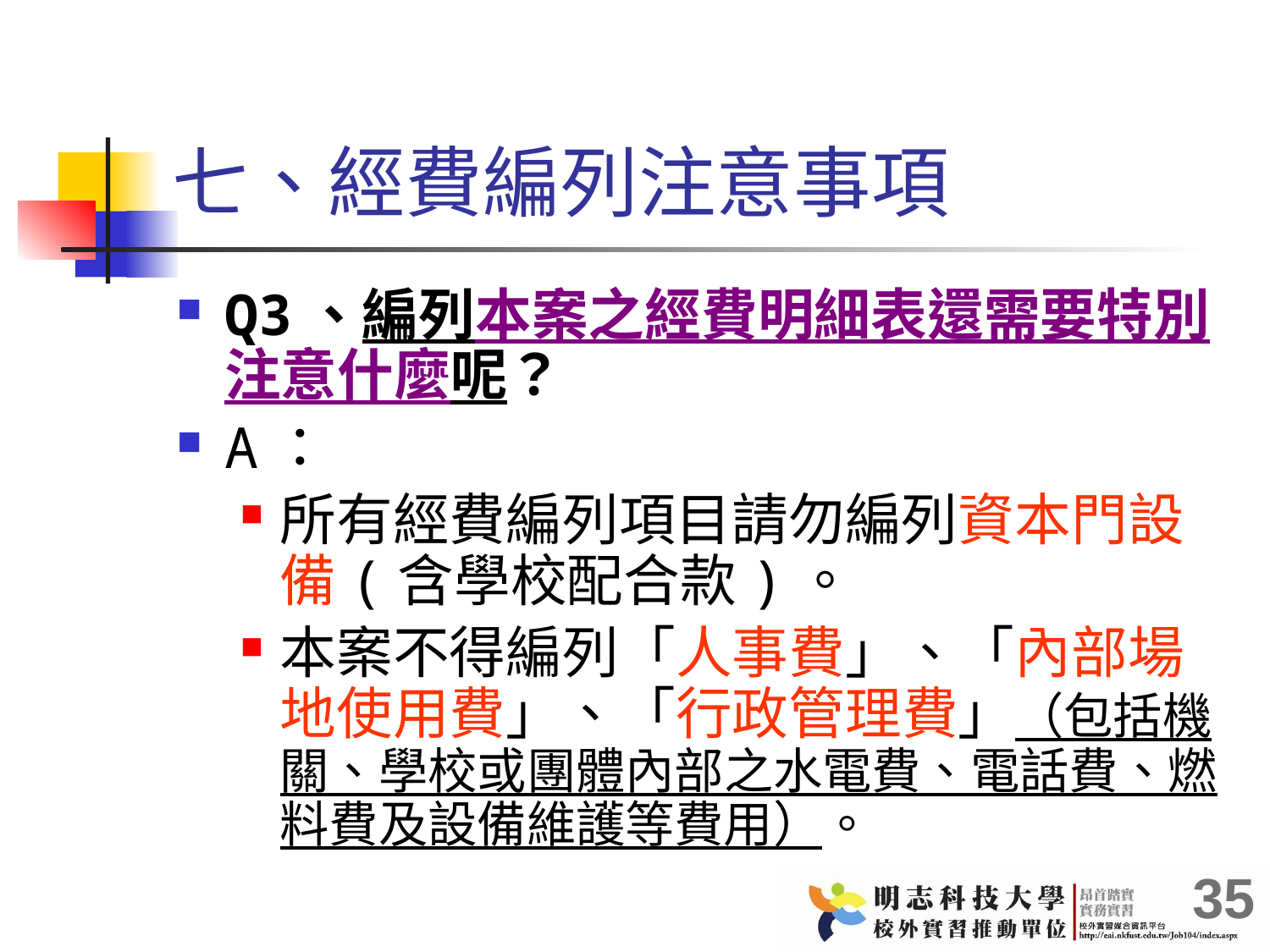

# 七、經費編列注意事項
Q3、編列本案之經費明細表還需要特別注意什麼呢？
A：
所有經費編列項目請勿編列資本門設備(含學校配合款)。
本案不得編列「人事費」、「內部場地使用費」、「行政管理費」（包括機關、學校或團體內部之水電費、電話費、燃料費及設備維護等費用）。
35